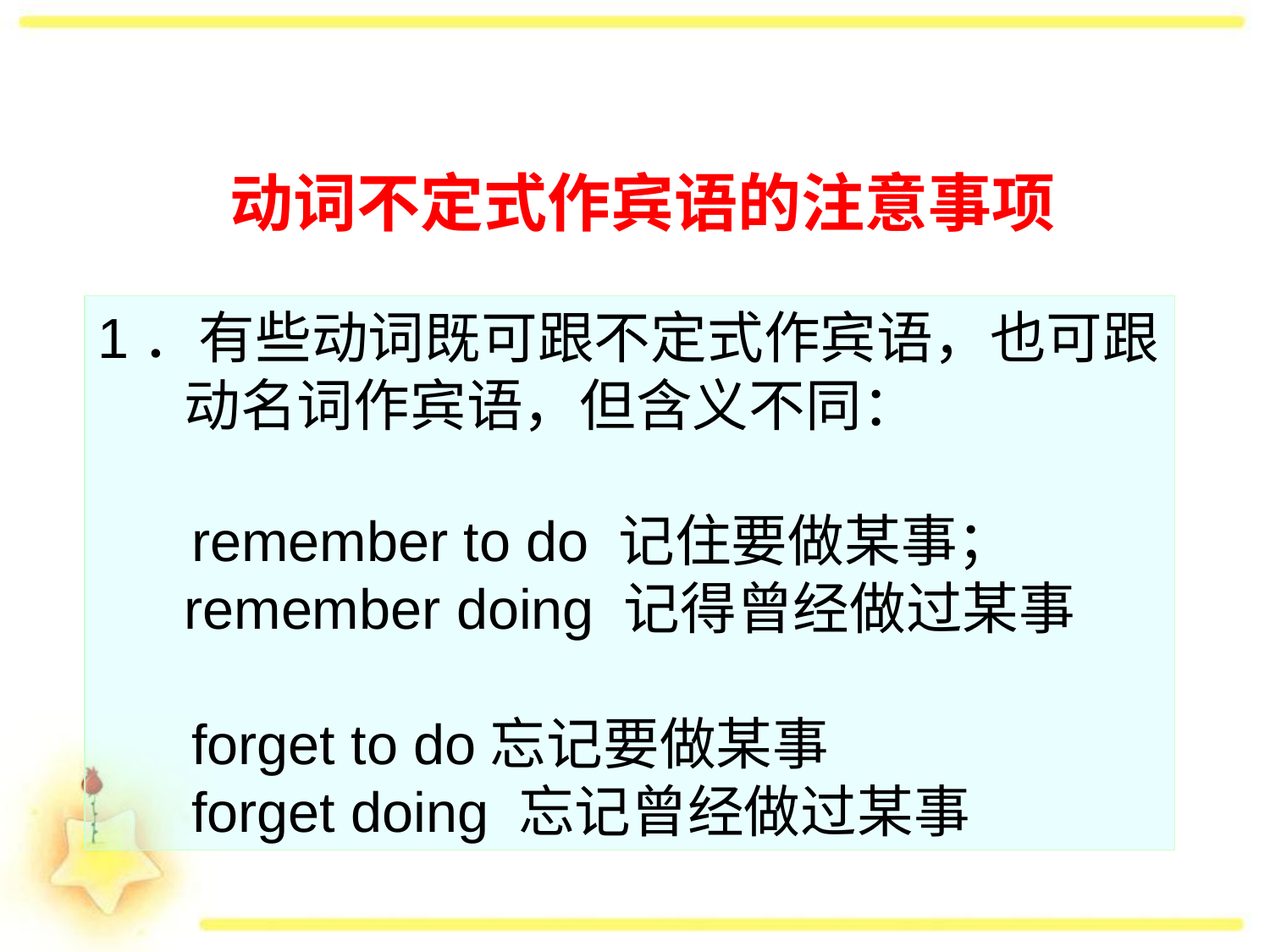

动词不定式作宾语的注意事项
1．有些动词既可跟不定式作宾语，也可跟动名词作宾语，但含义不同：

      remember to do 记住要做某事；remember doing 记得曾经做过某事

      forget to do忘记要做某事
      forget doing 忘记曾经做过某事